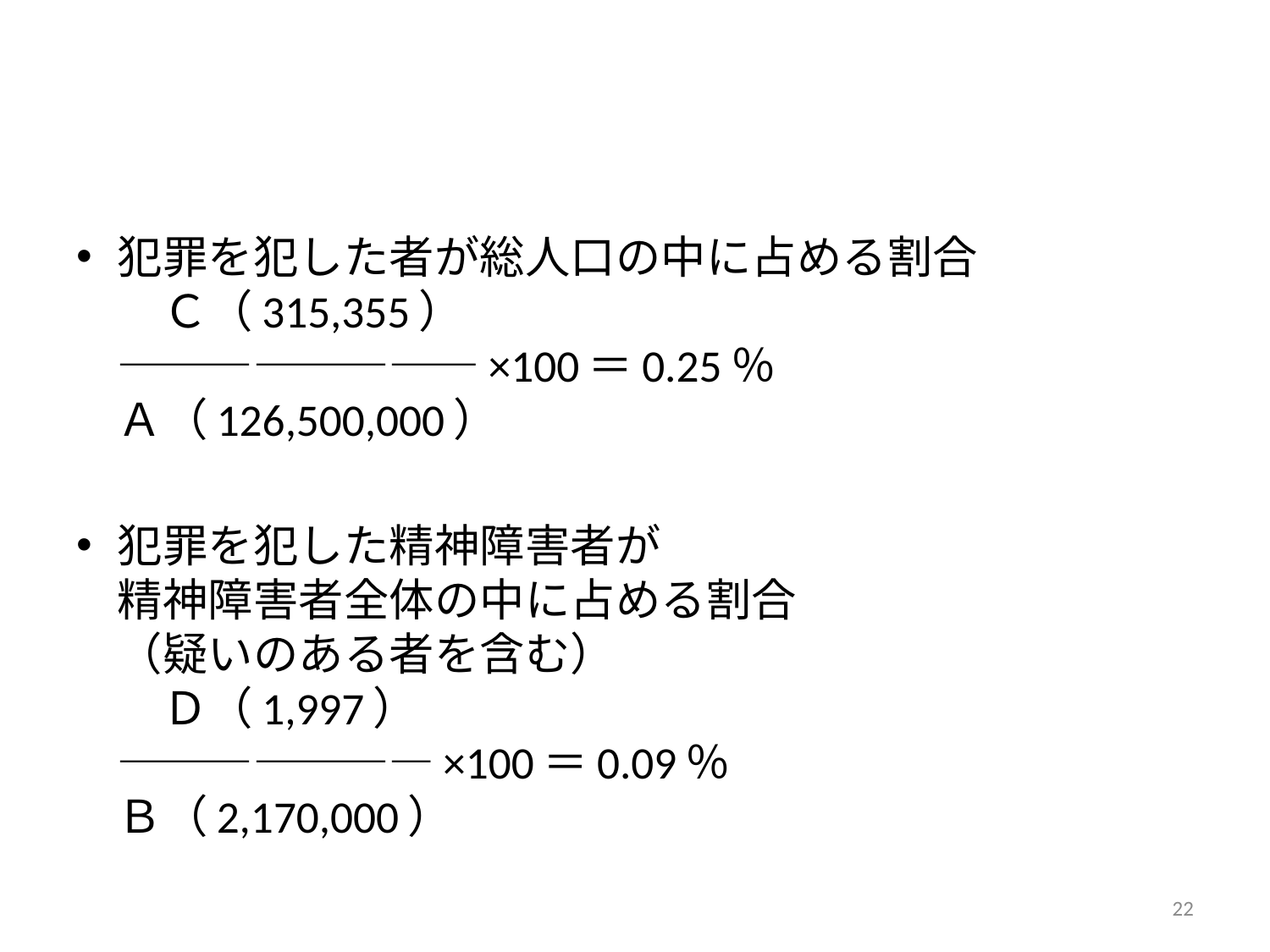

#
犯罪を犯した者が総人口の中に占める割合
　Ｃ（315,355）
――――――――×100＝0.25％
Ａ（126,500,000）

犯罪を犯した精神障害者が
精神障害者全体の中に占める割合
（疑いのある者を含む）
　Ｄ（1,997）
―――――――×100＝0.09％
Ｂ（2,170,000）

22